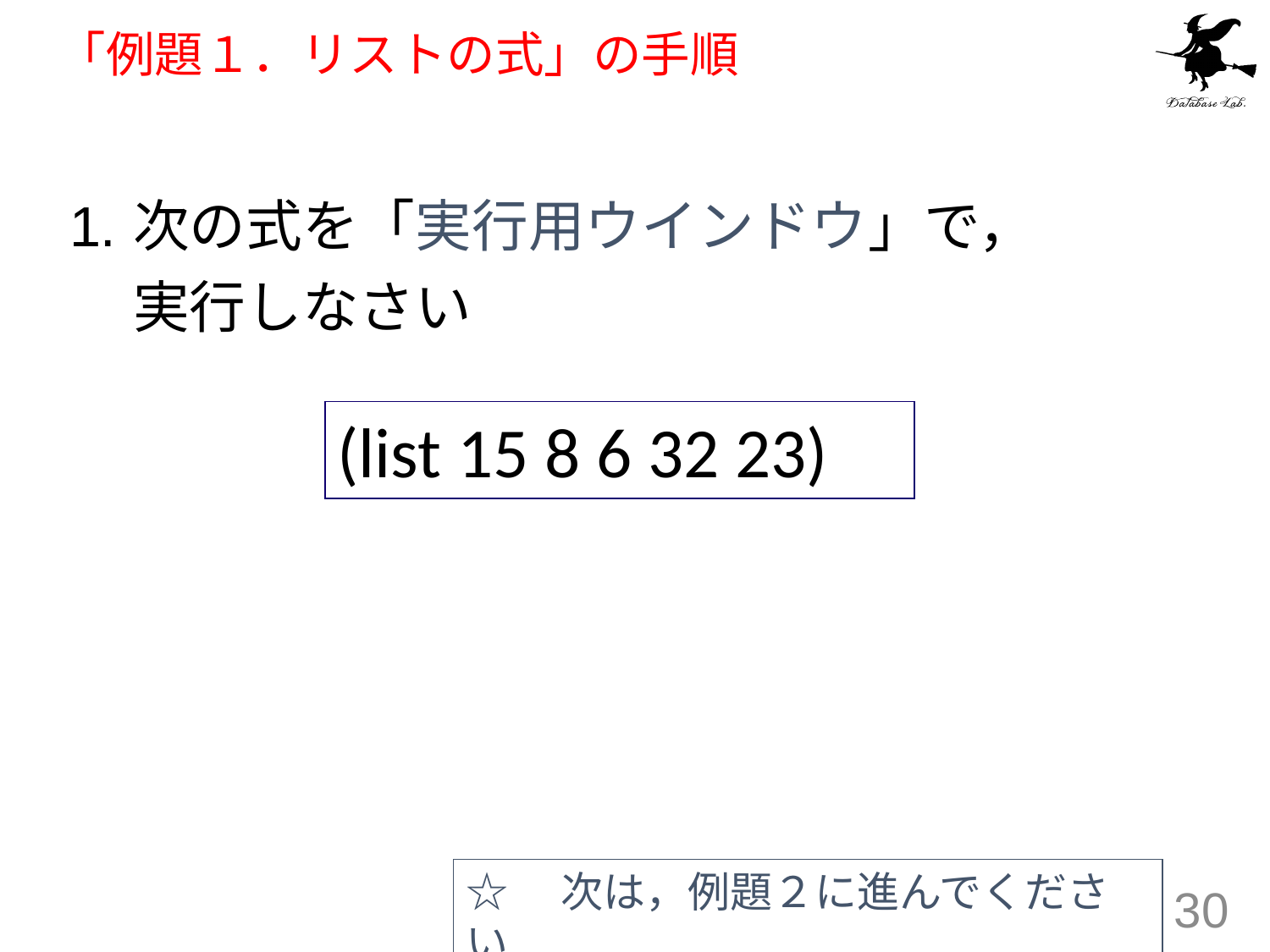

# 「例題１．リストの式」の手順
次の式を「実行用ウインドウ」で，実行しなさい
(list 15 8 6 32 23)
☆　次は，例題２に進んでください
30